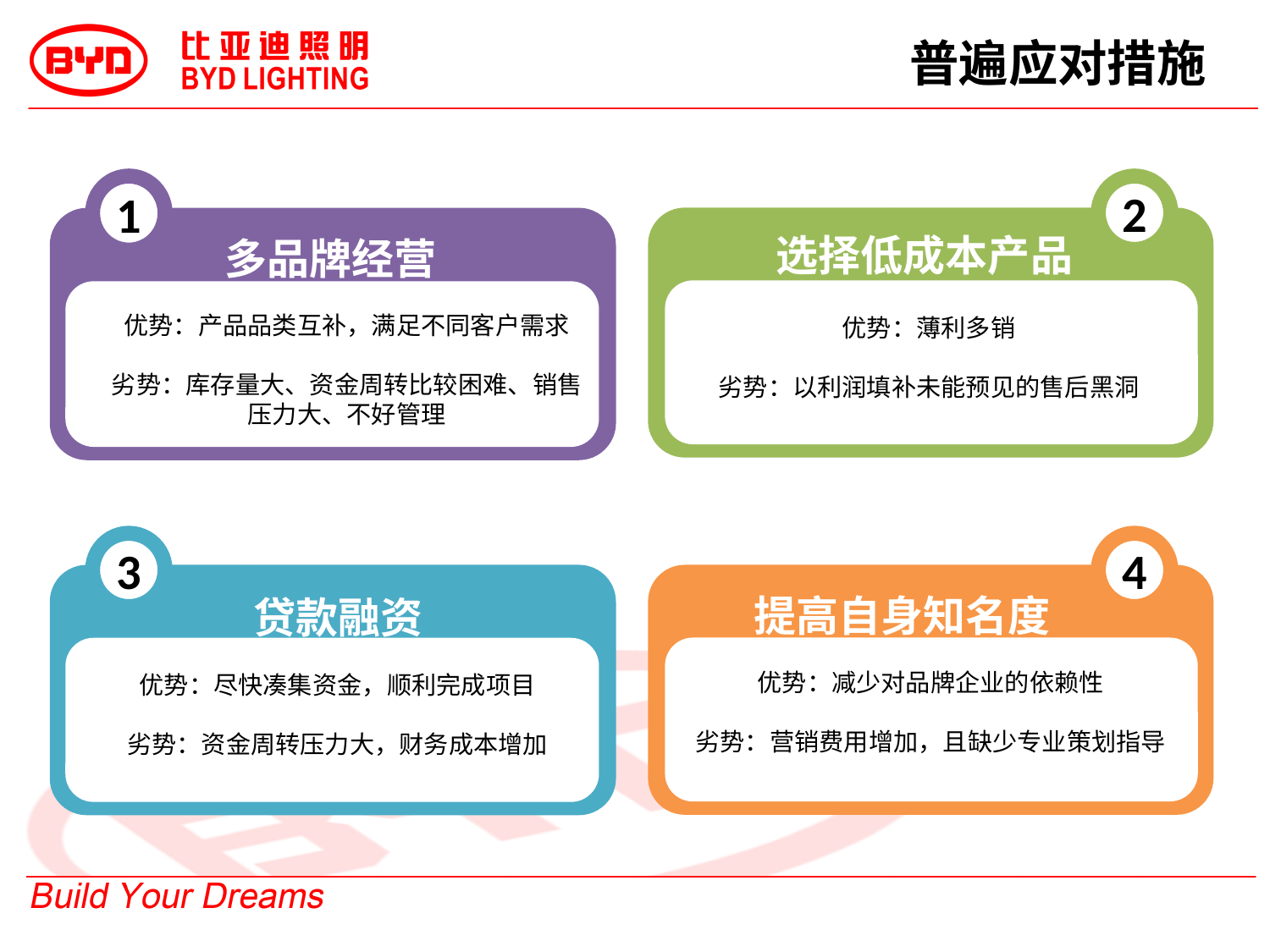

普遍应对措施
1

多品牌经营

优势：产品品类互补，满足不同客户需求

劣势：库存量大、资金周转比较困难、销售压力大、不好管理
2

选择低成本产品

优势：薄利多销

劣势：以利润填补未能预见的售后黑洞
3

贷款融资

优势：尽快凑集资金，顺利完成项目

劣势：资金周转压力大，财务成本增加
4

提高自身知名度

优势：减少对品牌企业的依赖性

劣势：营销费用增加，且缺少专业策划指导